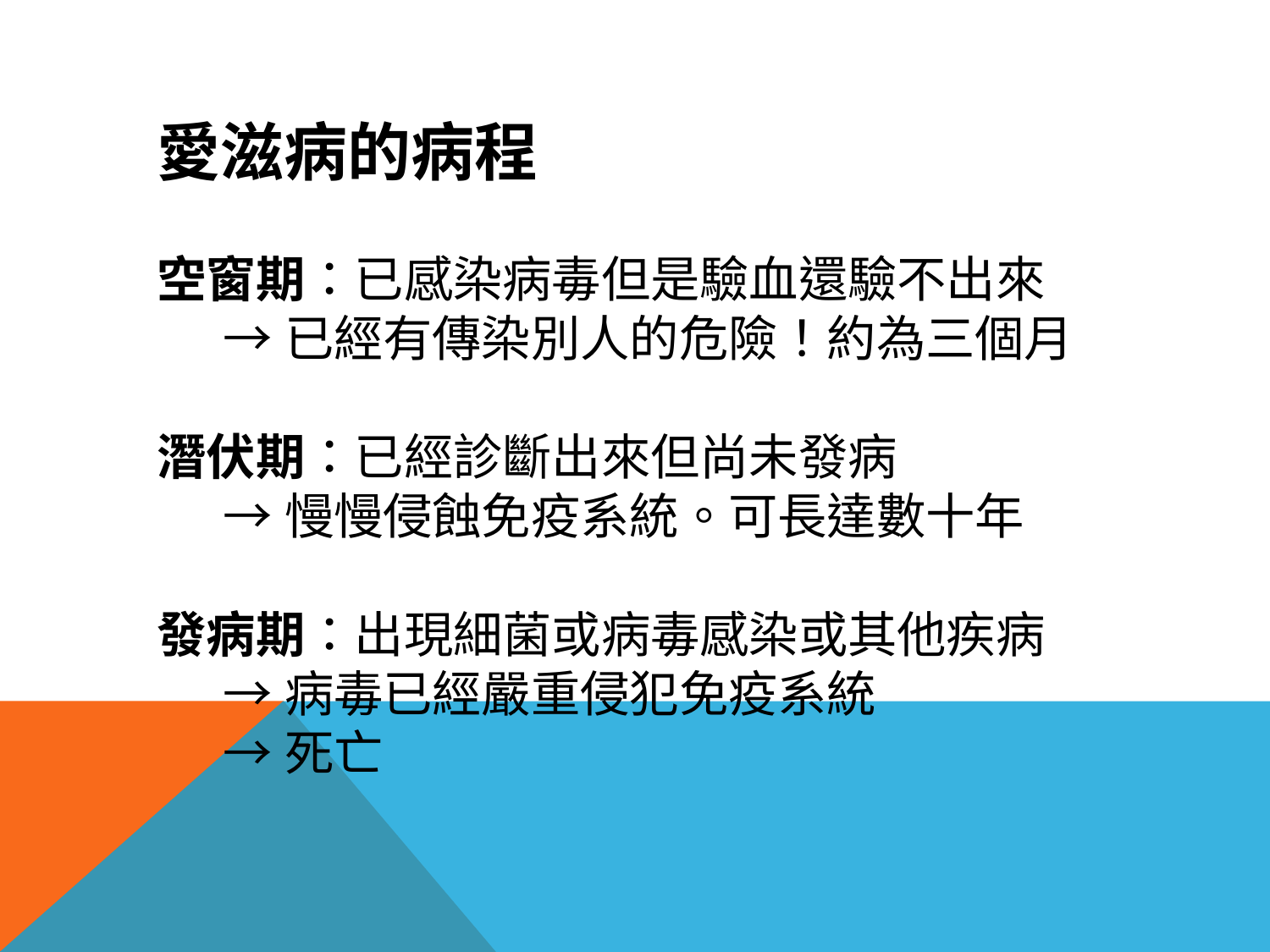

愛滋病的病程

空窗期：已感染病毒但是驗血還驗不出來
      →已經有傳染別人的危險！約為三個月

潛伏期：已經診斷出來但尚未發病
      →慢慢侵蝕免疫系統。可長達數十年

發病期：出現細菌或病毒感染或其他疾病
      →病毒已經嚴重侵犯免疫系統
      →死亡